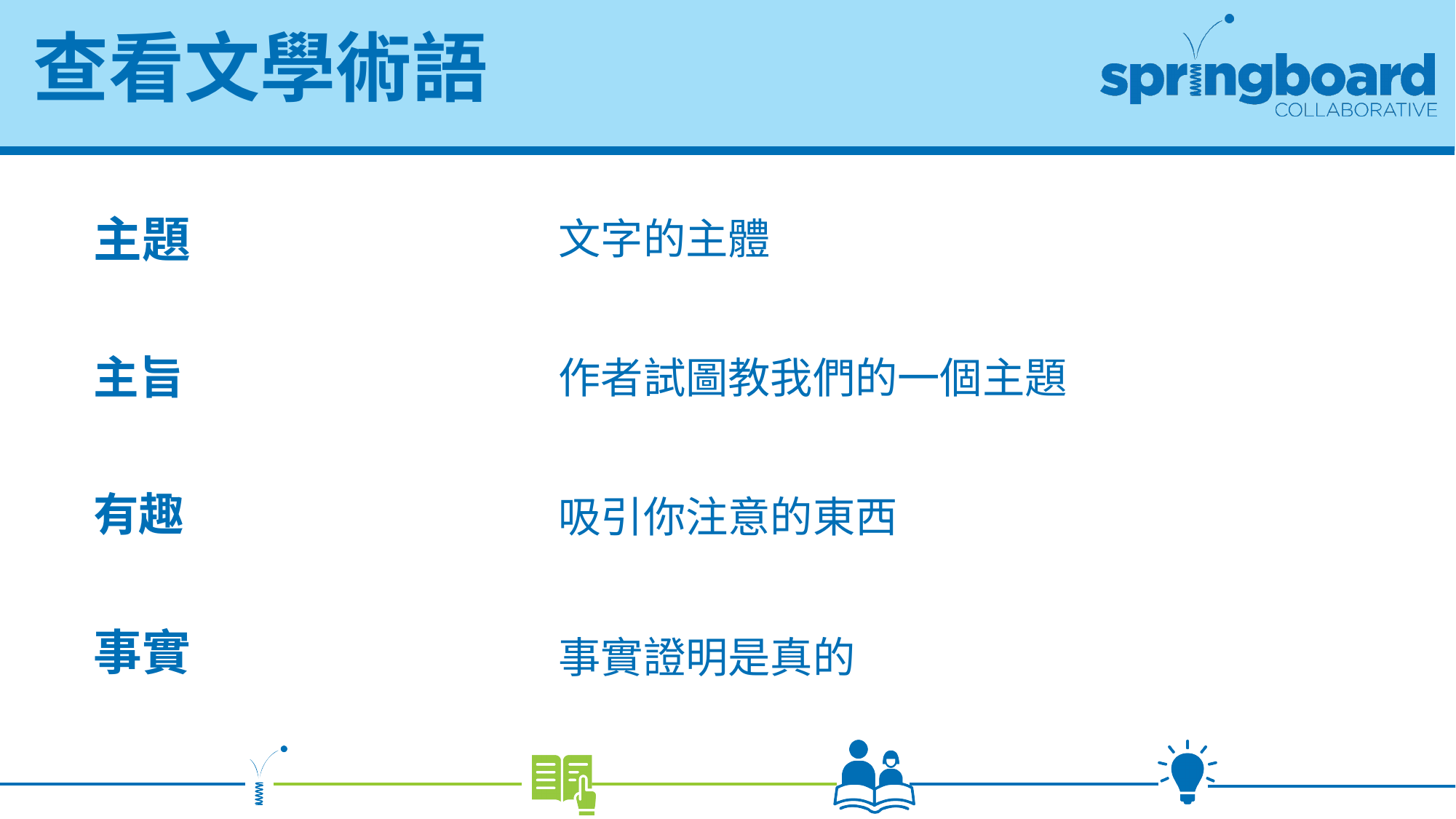

# 查看文學術語
文字的主體
主題
主旨
作者試圖教我們的一個主題
有趣
吸引你注意的東西
事實
事實證明是真的